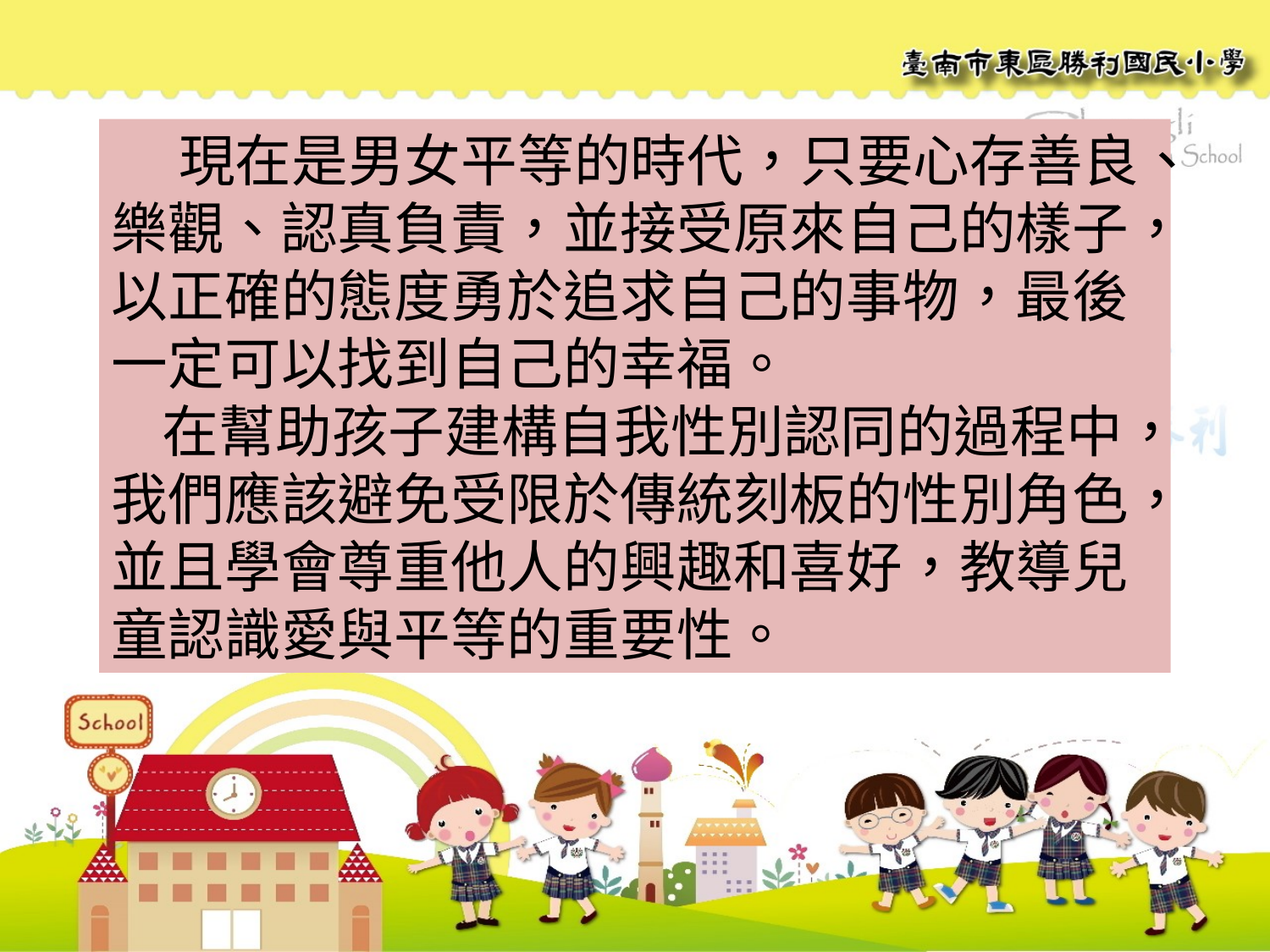

現在是男女平等的時代，只要心存善良、樂觀、認真負責，並接受原來自己的樣子，以正確的態度勇於追求自己的事物，最後一定可以找到自己的幸福。
    在幫助孩子建構自我性別認同的過程中，我們應該避免受限於傳統刻板的性別角色，並且學會尊重他人的興趣和喜好，教導兒童認識愛與平等的重要性。